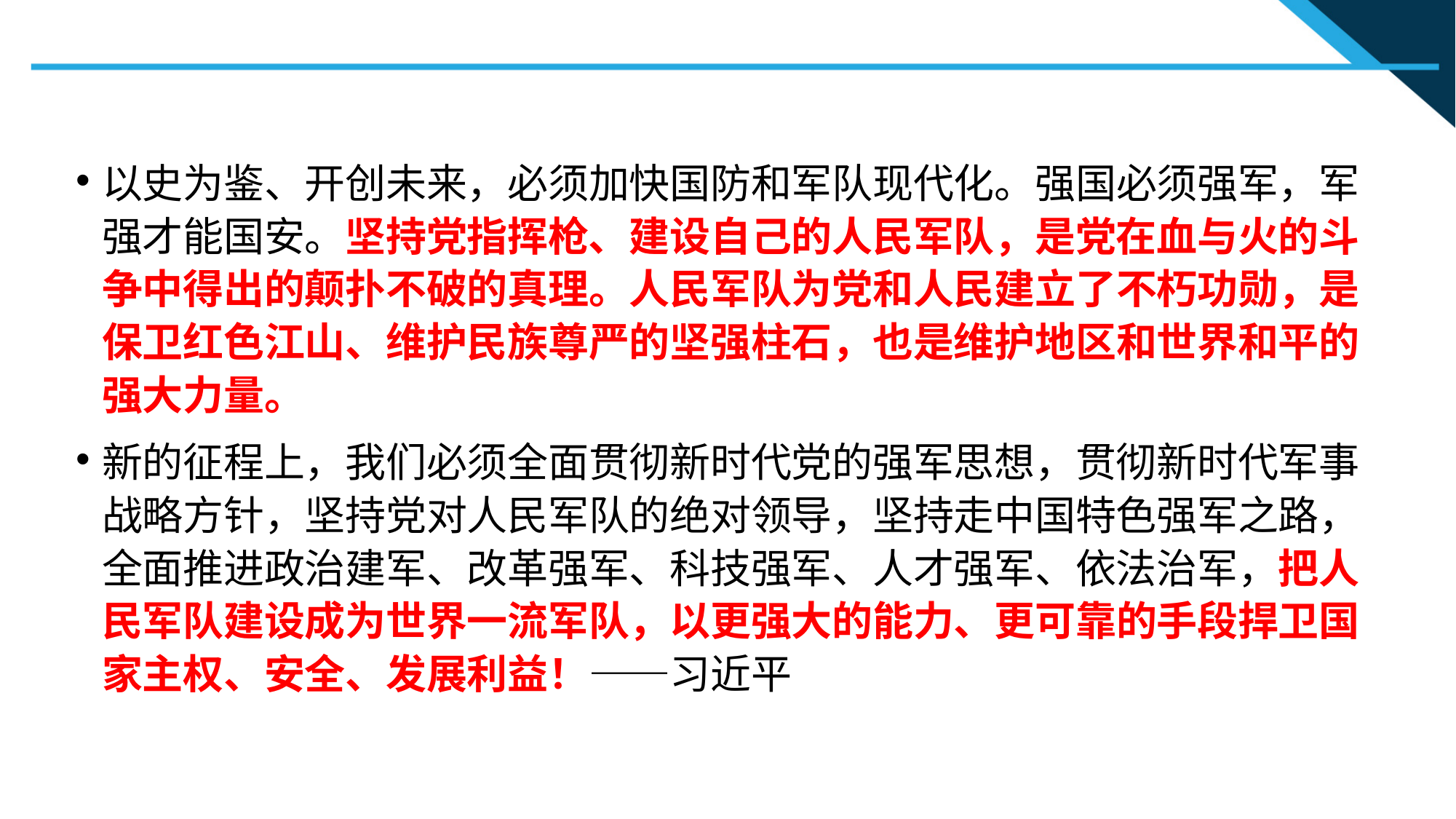

以史为鉴、开创未来，必须加快国防和军队现代化。强国必须强军，军强才能国安。坚持党指挥枪、建设自己的人民军队，是党在血与火的斗争中得出的颠扑不破的真理。人民军队为党和人民建立了不朽功勋，是保卫红色江山、维护民族尊严的坚强柱石，也是维护地区和世界和平的强大力量。
新的征程上，我们必须全面贯彻新时代党的强军思想，贯彻新时代军事战略方针，坚持党对人民军队的绝对领导，坚持走中国特色强军之路，全面推进政治建军、改革强军、科技强军、人才强军、依法治军，把人民军队建设成为世界一流军队，以更强大的能力、更可靠的手段捍卫国家主权、安全、发展利益！——习近平